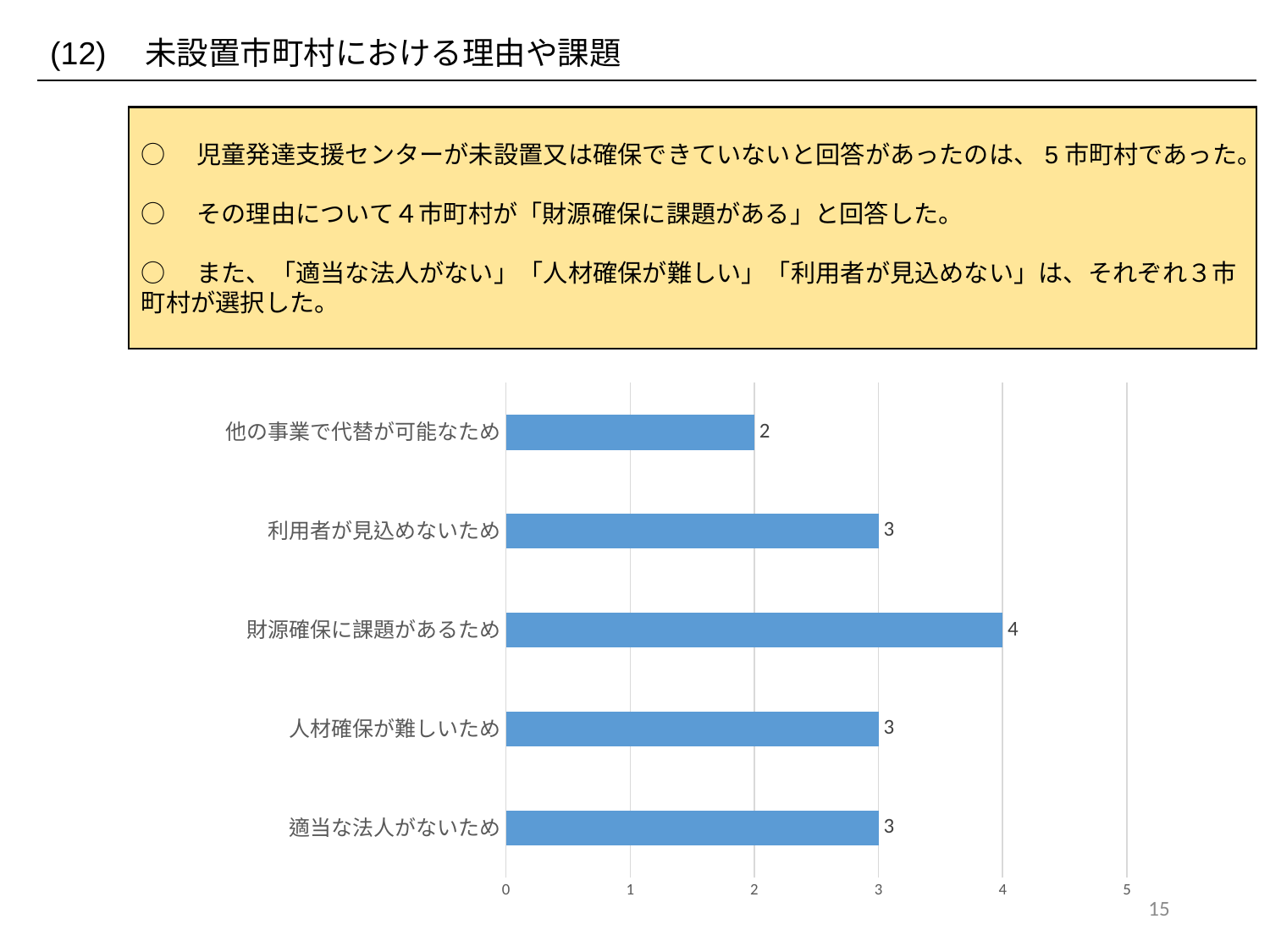

| (12)　未設置市町村における理由や課題 |
| --- |
○　児童発達支援センターが未設置又は確保できていないと回答があったのは、5市町村であった。

○　その理由について４市町村が「財源確保に課題がある」と回答した。

○　また、「適当な法人がない」「人材確保が難しい」「利用者が見込めない」は、それぞれ３市町村が選択した。

### Chart

| Category |  |
|---|---|
| 適当な法人がないため | 3.0 |
| 人材確保が難しいため | 3.0 |
| 財源確保に課題があるため | 4.0 |
| 利用者が見込めないため | 3.0 |
| 他の事業で代替が可能なため | 2.0 |
15